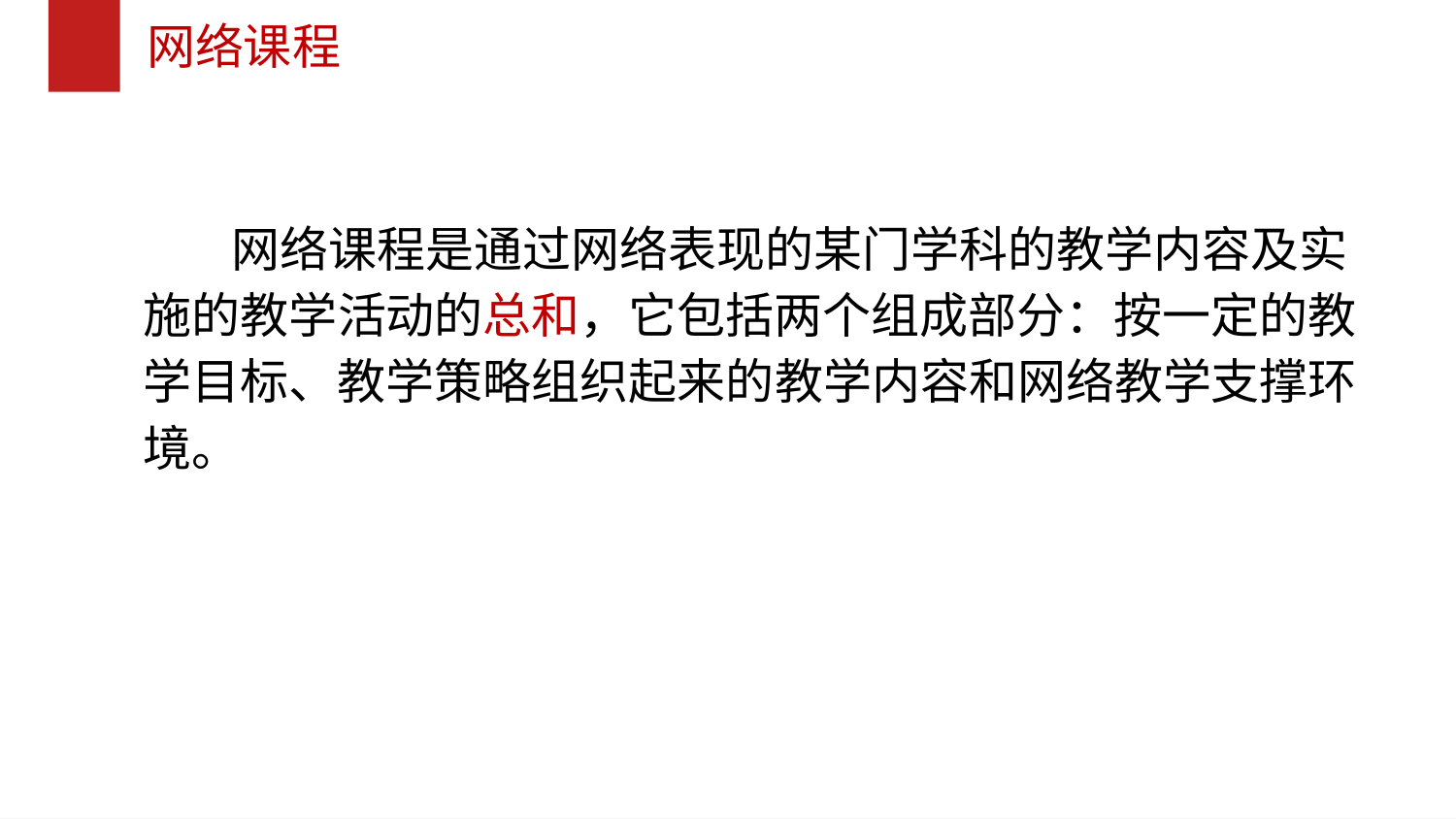

网络课程
       网络课程是通过网络表现的某门学科的教学内容及实施的教学活动的总和，它包括两个组成部分：按一定的教学目标、教学策略组织起来的教学内容和网络教学支撑环境。